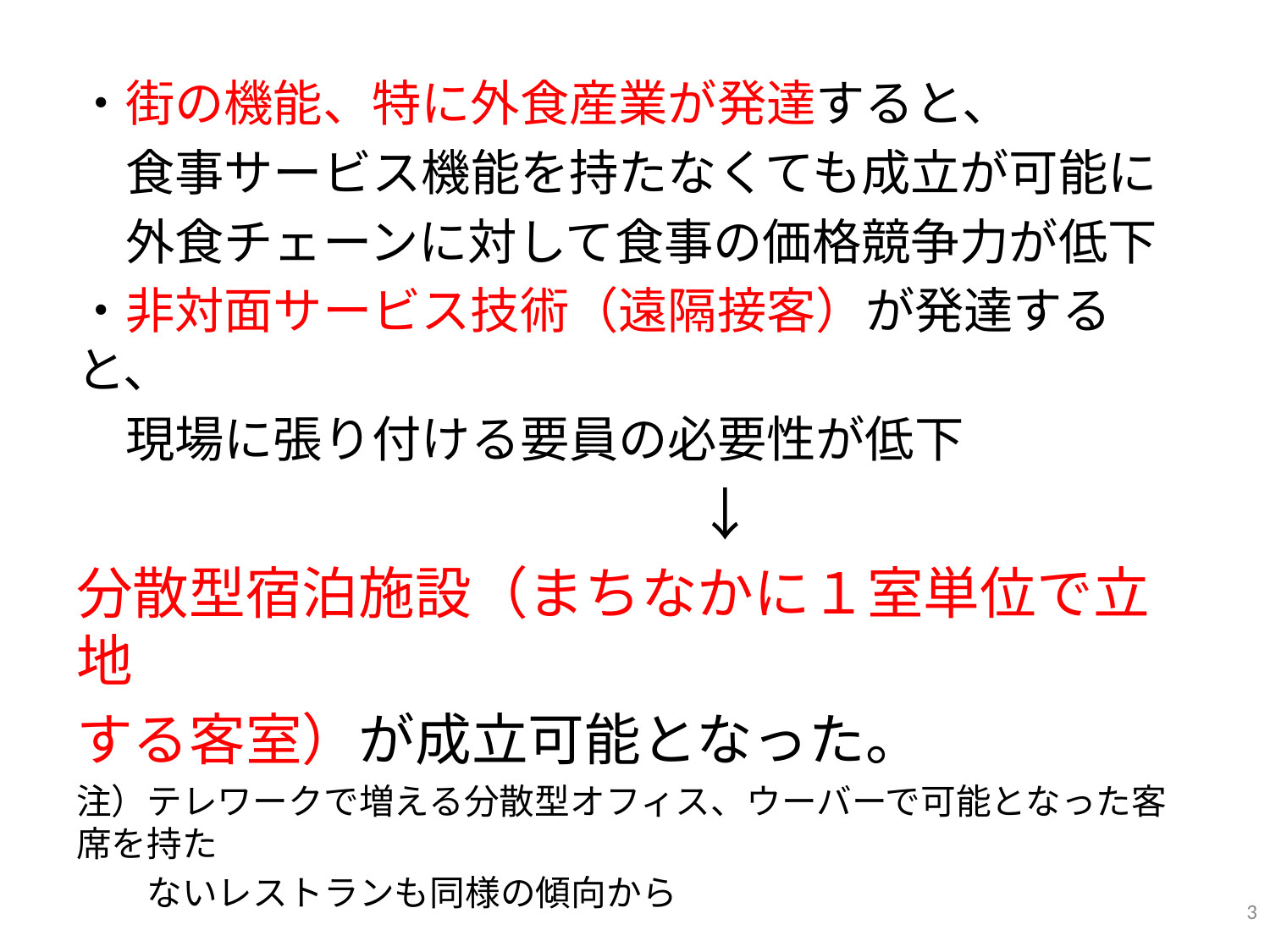

・街の機能、特に外食産業が発達すると、
　食事サービス機能を持たなくても成立が可能に
　外食チェーンに対して食事の価格競争力が低下
・非対面サービス技術（遠隔接客）が発達すると、
　現場に張り付ける要員の必要性が低下
　　　　　　　　　　　↓
分散型宿泊施設（まちなかに１室単位で立地
する客室）が成立可能となった。
注）テレワークで増える分散型オフィス、ウーバーで可能となった客席を持た
　　ないレストランも同様の傾向から

3